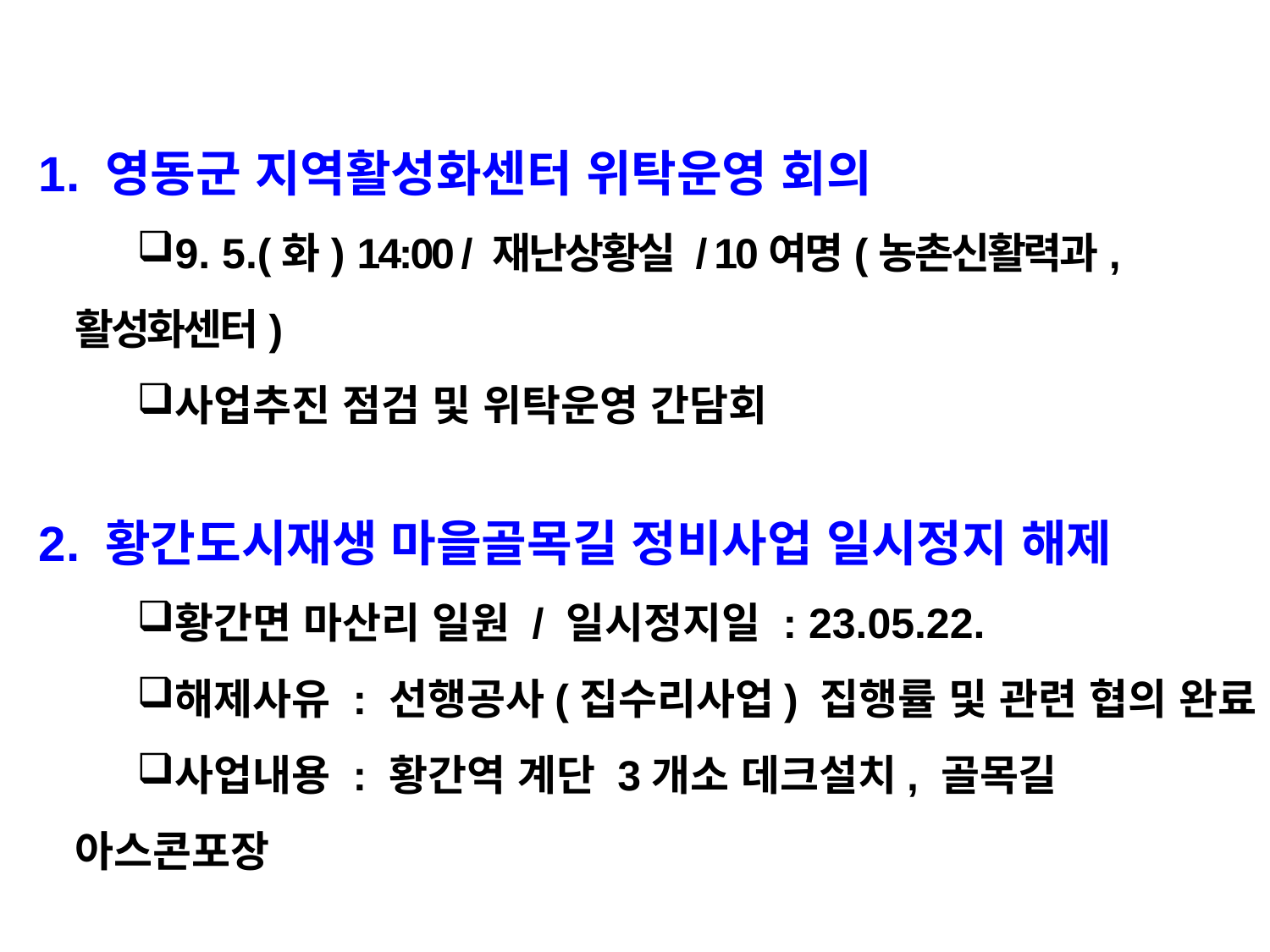

1. 영동군 지역활성화센터 위탁운영 회의
9. 5.(화) 14:00 / 재난상황실 / 10여명(농촌신활력과, 활성화센터)
사업추진 점검 및 위탁운영 간담회
 2. 황간도시재생 마을골목길 정비사업 일시정지 해제
황간면 마산리 일원 / 일시정지일 : 23.05.22.
해제사유 : 선행공사(집수리사업) 집행률 및 관련 협의 완료
사업내용 : 황간역 계단 3개소 데크설치, 골목길 아스콘포장